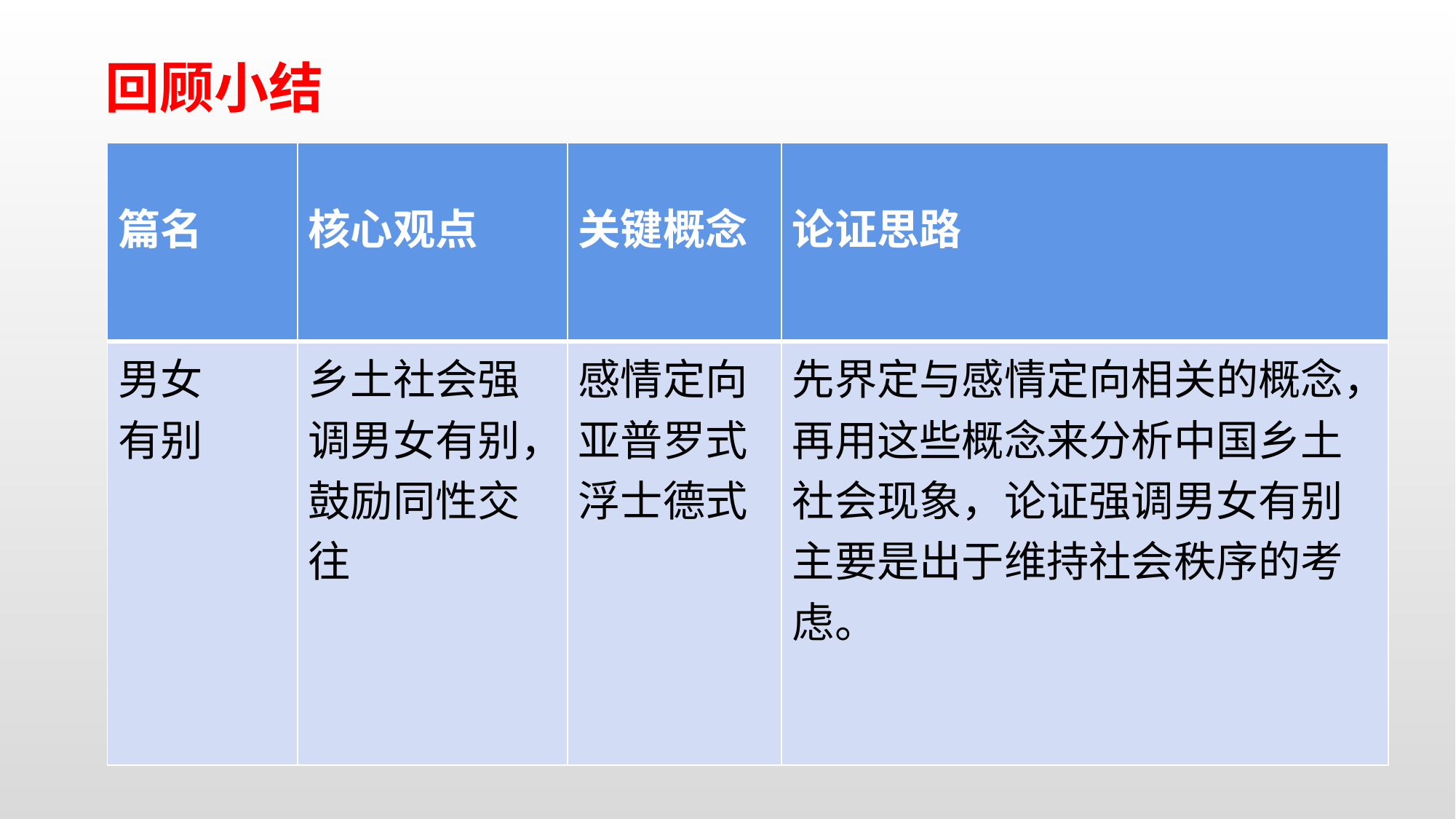

回顾小结
| 篇名 | 核心观点 | 关键概念 | 论证思路 |
| --- | --- | --- | --- |
| 男女 有别 | 乡土社会强调男女有别，鼓励同性交往 | 感情定向 亚普罗式 浮士德式 | 先界定与感情定向相关的概念，再用这些概念来分析中国乡土社会现象，论证强调男女有别 主要是出于维持社会秩序的考虑。 |